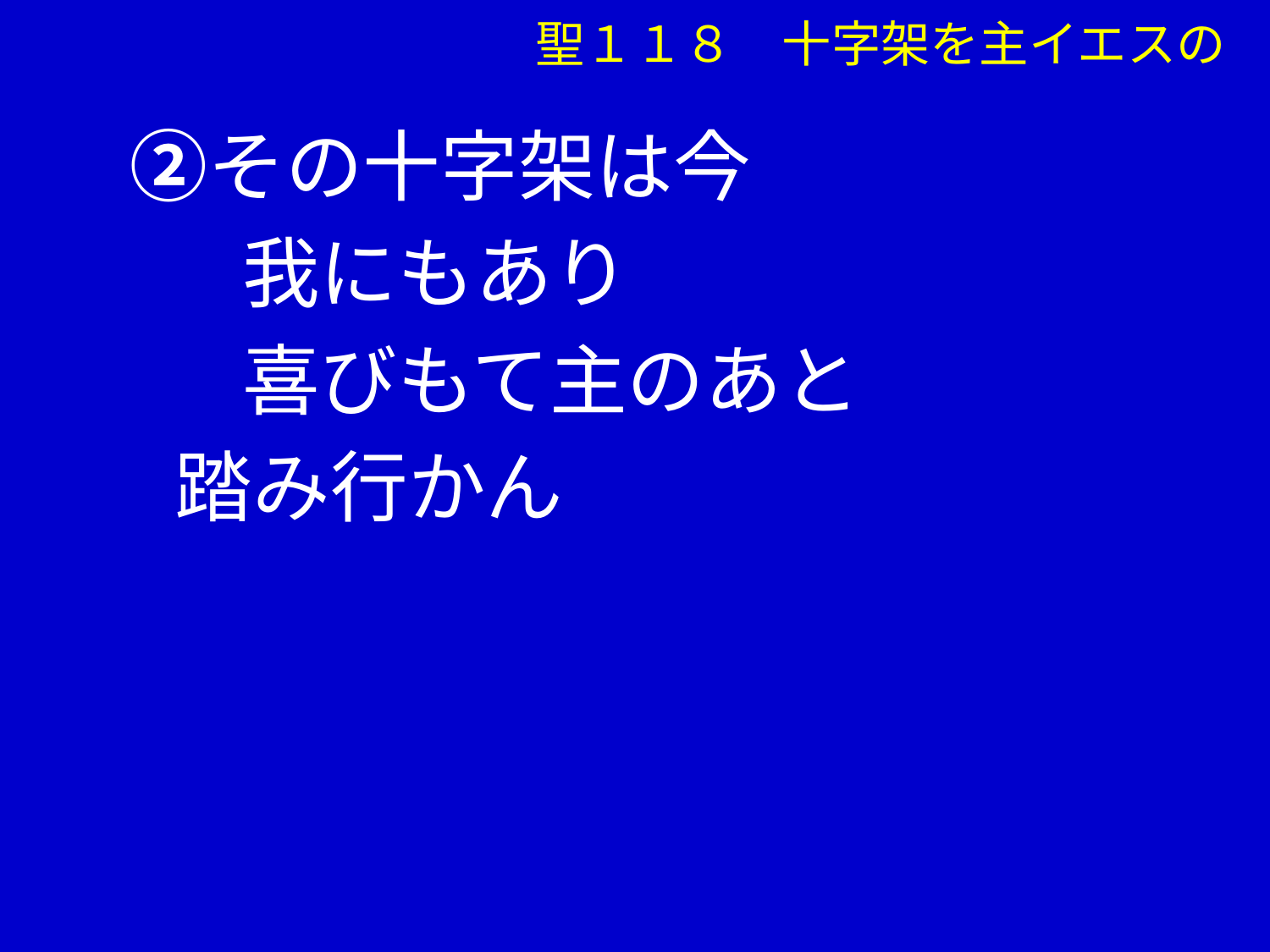

聖１１８　十字架を主イエスの
　②その十字架は今
　　  我にもあり
　　  喜びもて主のあと
      踏み行かん